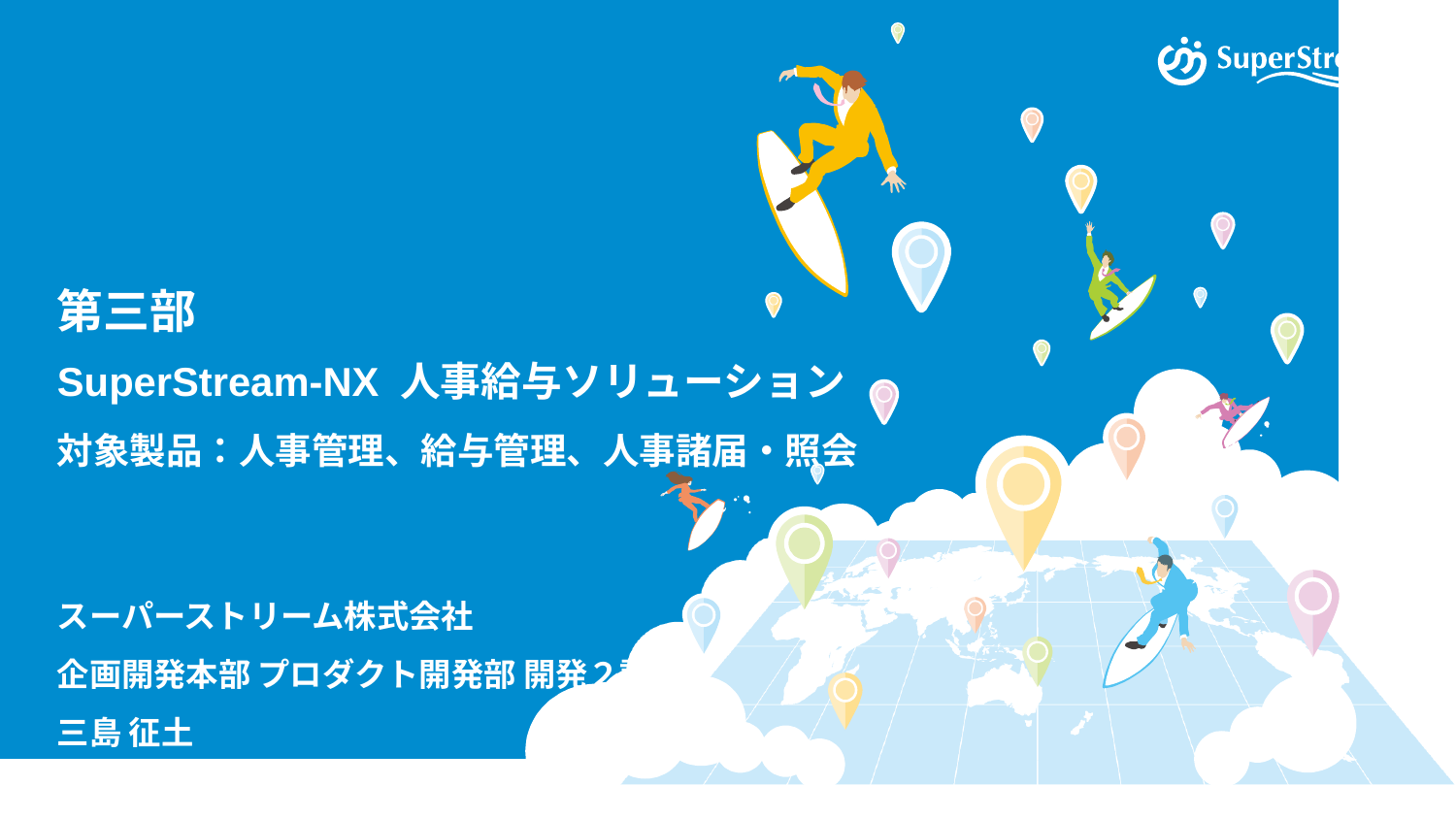

# 第三部 SuperStream-NX 人事給与ソリューション 対象製品：人事管理、給与管理、人事諸届・照会
スーパーストリーム株式会社
企画開発本部 プロダクト開発部 開発２課
三島 征土
©SuperStream Inc. All rights reserved.